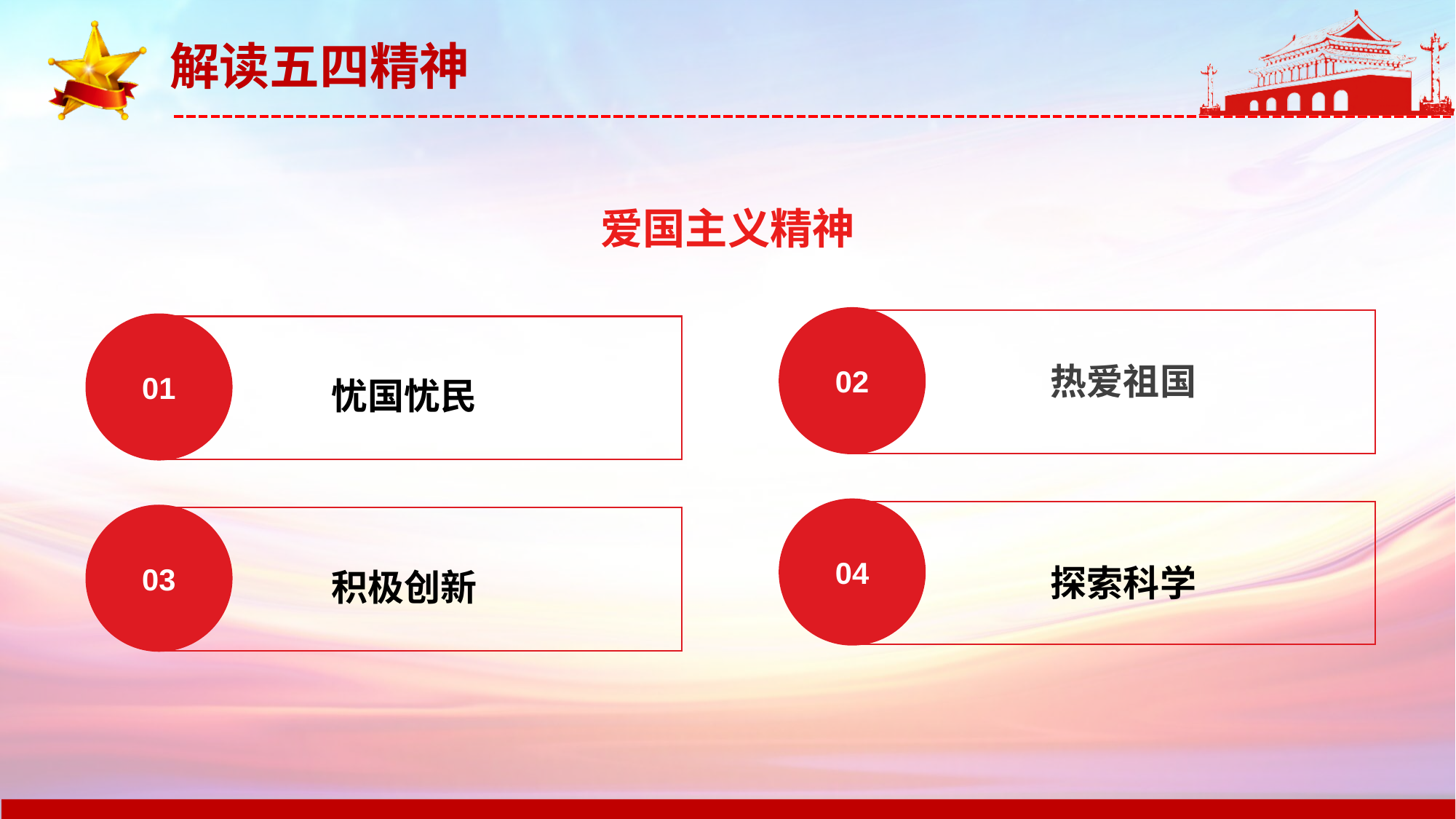

爱国主义精神
02

热爱祖国
01

忧国忧民
04

探索科学
03

积极创新